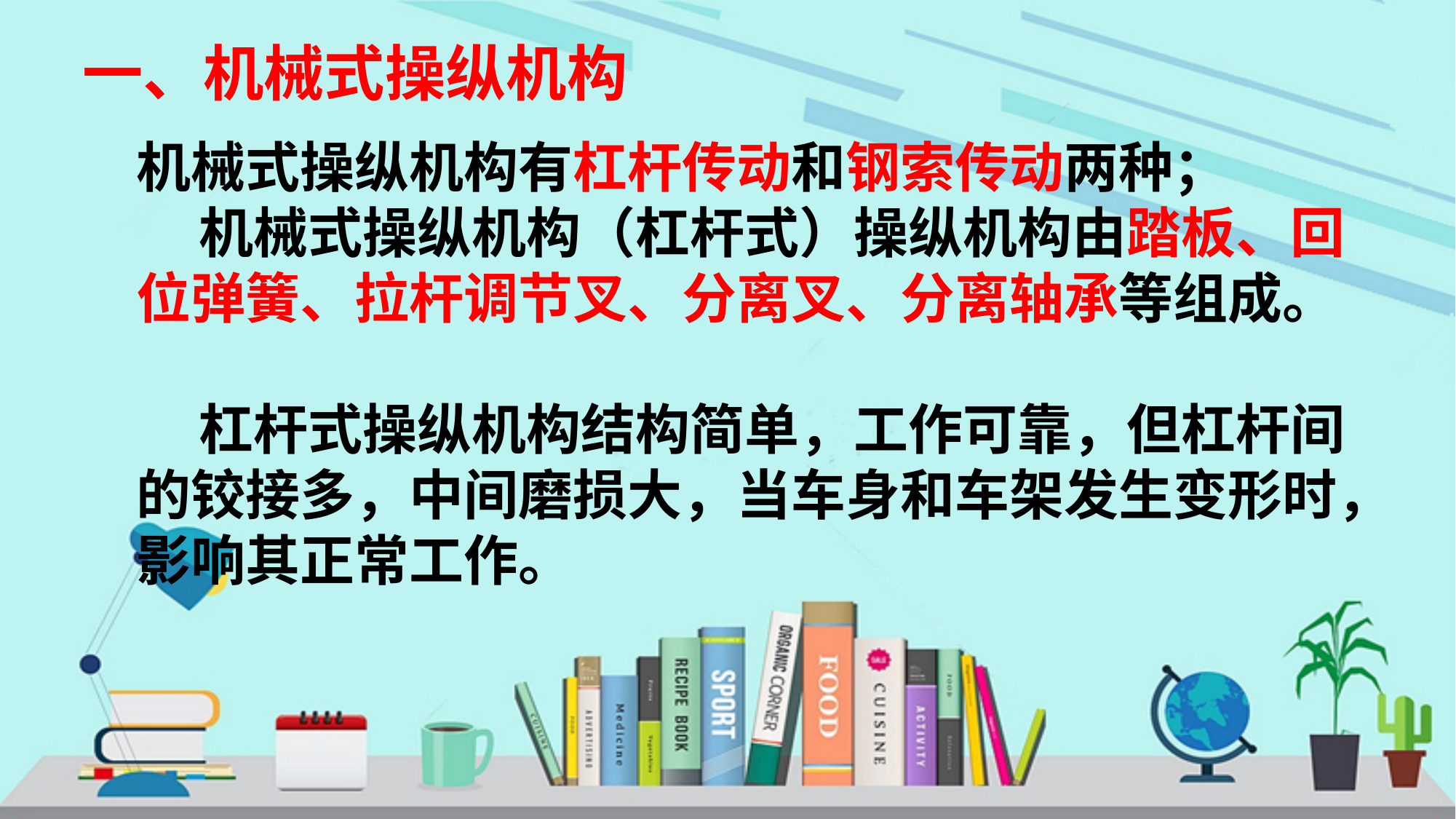

# 一、机械式操纵机构
机械式操纵机构有杠杆传动和钢索传动两种；
    机械式操纵机构（杠杆式）操纵机构由踏板、回位弹簧、拉杆调节叉、分离叉、分离轴承等组成。
    杠杆式操纵机构结构简单，工作可靠，但杠杆间的铰接多，中间磨损大，当车身和车架发生变形时，影响其正常工作。